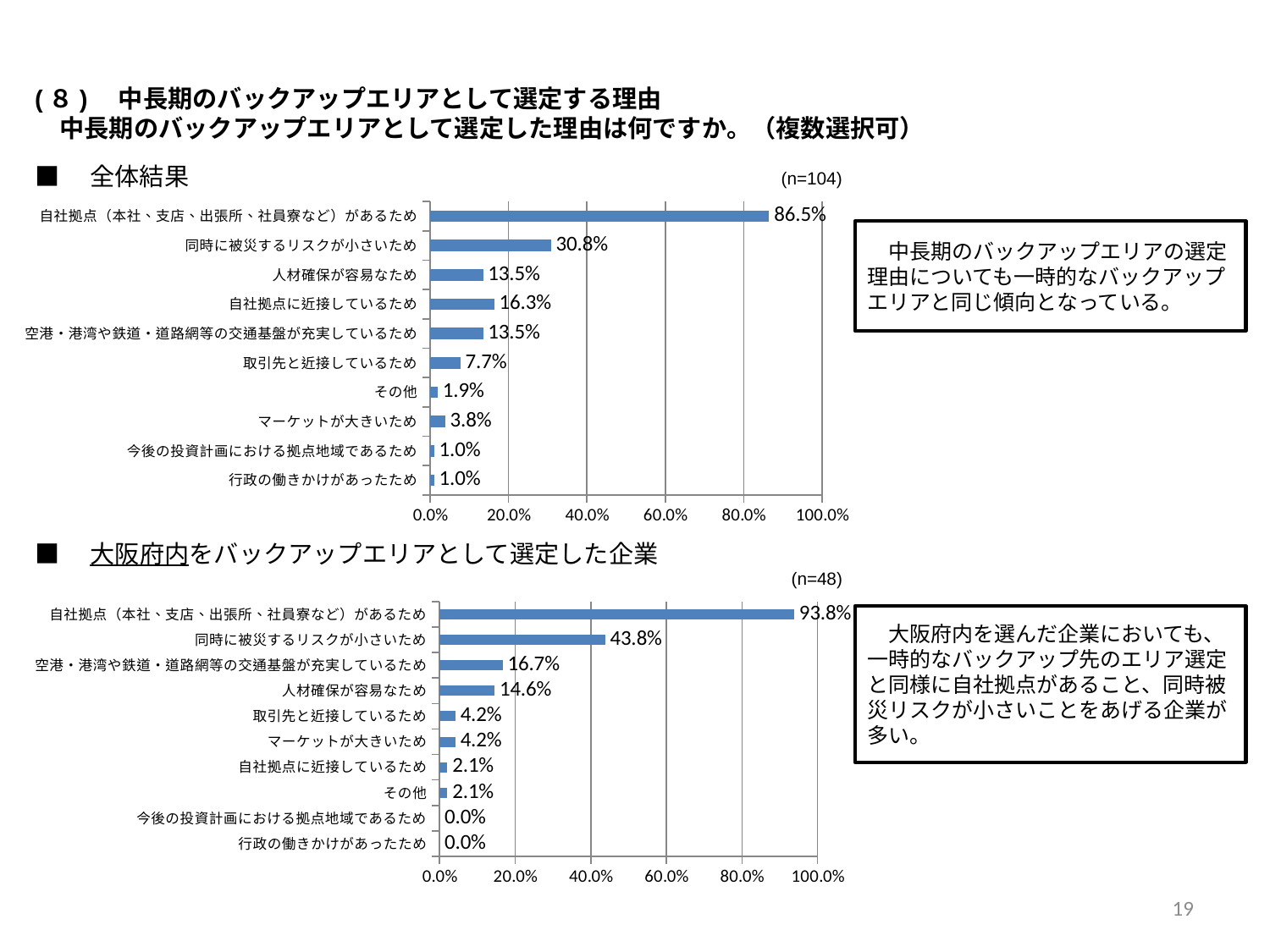

(８)　中長期のバックアップエリアとして選定する理由
　中長期のバックアップエリアとして選定した理由は何ですか。（複数選択可）
■　全体結果
(n=104)

### Chart

| Category |  |
|---|---|
| 行政の働きかけがあったため | 0.01 |
| 今後の投資計画における拠点地域であるため | 0.01 |
| マーケットが大きいため | 0.038 |
| その他 | 0.019 |
| 取引先と近接しているため | 0.077 |
| 空港・港湾や鉄道・道路網等の交通基盤が充実しているため | 0.135 |
| 自社拠点に近接しているため | 0.163 |
| 人材確保が容易なため | 0.135 |
| 同時に被災するリスクが小さいため | 0.308 |
| 自社拠点（本社、支店、出張所、社員寮など）があるため | 0.865 |
　中長期のバックアップエリアの選定理由についても一時的なバックアップエリアと同じ傾向となっている。
■　大阪府内をバックアップエリアとして選定した企業
(n=48)

### Chart

| Category |  |
|---|---|
| 行政の働きかけがあったため | 0.0 |
| 今後の投資計画における拠点地域であるため | 0.0 |
| その他 | 0.021 |
| 自社拠点に近接しているため | 0.021 |
| マーケットが大きいため | 0.042 |
| 取引先と近接しているため | 0.042 |
| 人材確保が容易なため | 0.146 |
| 空港・港湾や鉄道・道路網等の交通基盤が充実しているため | 0.167 |
| 同時に被災するリスクが小さいため | 0.438 |
| 自社拠点（本社、支店、出張所、社員寮など）があるため | 0.938 |
　大阪府内を選んだ企業においても、一時的なバックアップ先のエリア選定と同様に自社拠点があること、同時被災リスクが小さいことをあげる企業が多い。
19
現行のバックアップ体制
見直しの内容